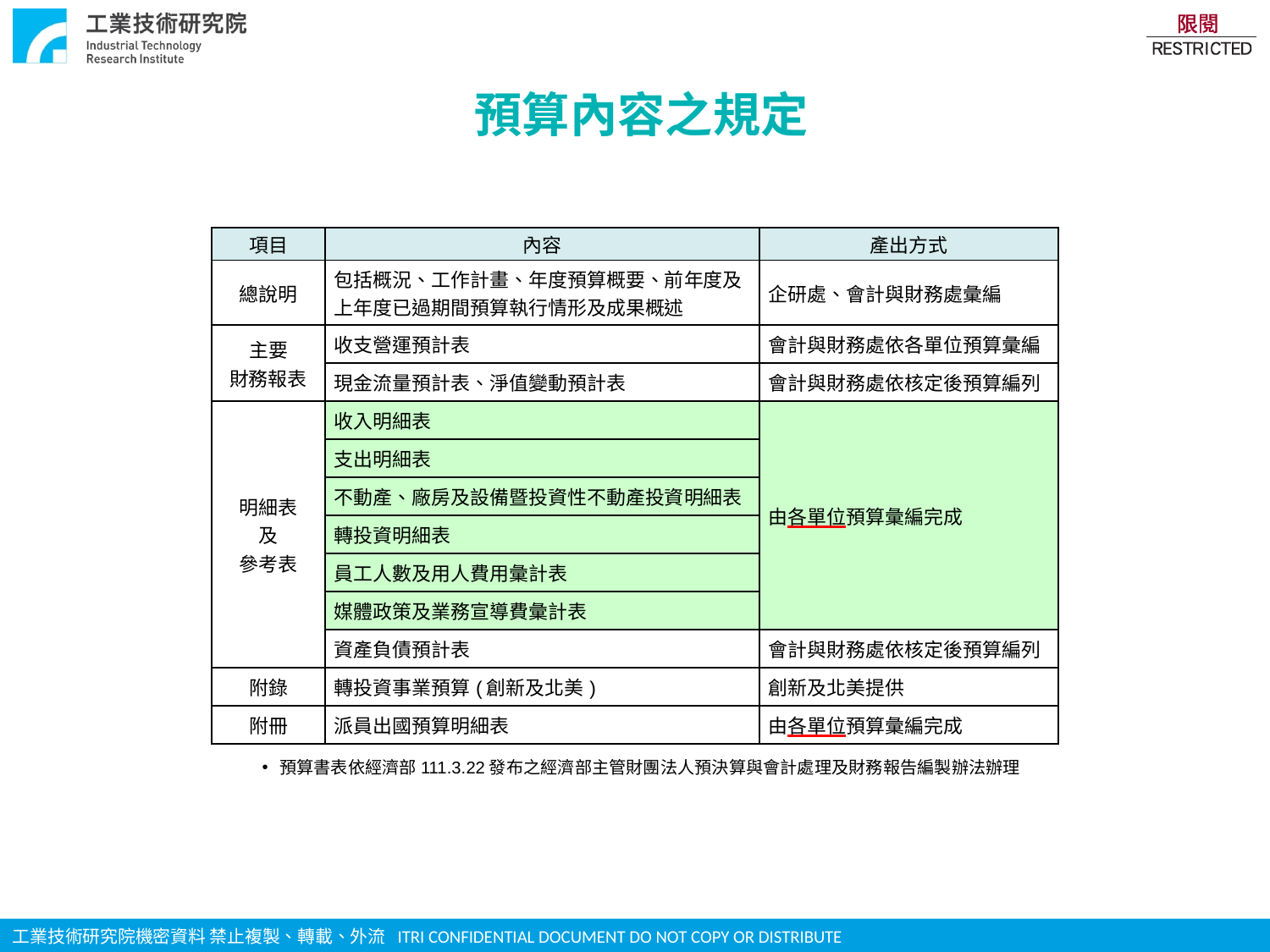

預算內容之規定
| 項目 | 內容 | 產出方式 |
| --- | --- | --- |
| 總說明 | 包括概況、工作計畫、年度預算概要、前年度及上年度已過期間預算執行情形及成果概述 | 企研處、會計與財務處彙編 |
| 主要 財務報表 | 收支營運預計表 | 會計與財務處依各單位預算彙編 |
|  | 現金流量預計表、淨值變動預計表 | 會計與財務處依核定後預算編列 |
| 明細表 及 參考表 | 收入明細表 | 由各單位預算彙編完成 |
|  | 支出明細表 |  |
|  | 不動產、廠房及設備暨投資性不動產投資明細表 |  |
|  | 轉投資明細表 |  |
|  | 員工人數及用人費用彙計表 |  |
|  | 媒體政策及業務宣導費彙計表 |  |
|  | 資產負債預計表 | 會計與財務處依核定後預算編列 |
| 附錄 | 轉投資事業預算(創新及北美) | 創新及北美提供 |
| 附冊 | 派員出國預算明細表 | 由各單位預算彙編完成 |
預算書表依經濟部111.3.22發布之經濟部主管財團法人預決算與會計處理及財務報告編製辦法辦理
25